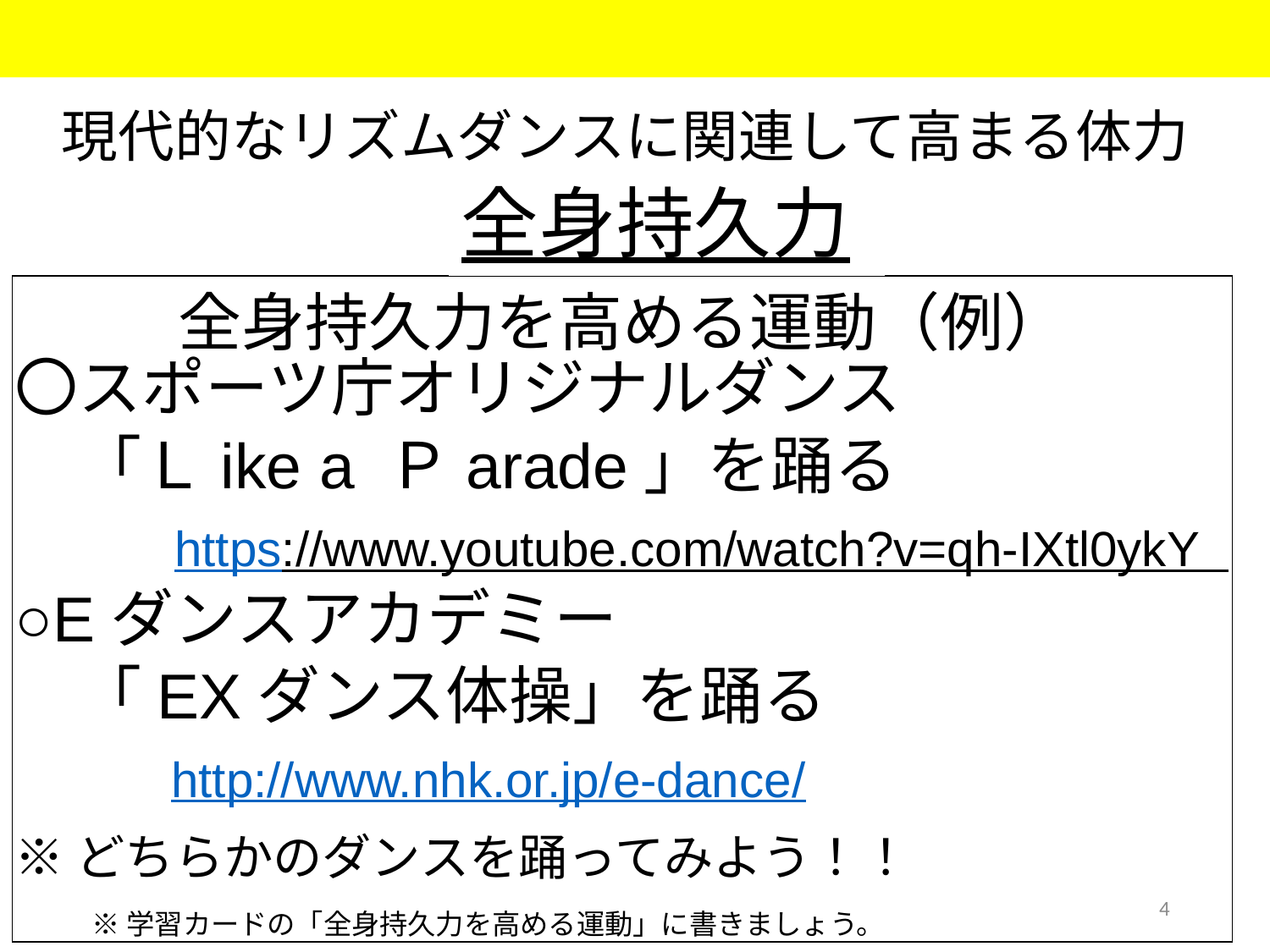

現代的なリズムダンスに関連して高まる体力

全身持久力
全身持久力を高める運動（例）
〇スポーツ庁オリジナルダンス
　「Ｌike a Ｐarade」を踊る
　　　https://www.youtube.com/watch?v=qh-IXtl0ykY
○Eダンスアカデミー
　「EXダンス体操」を踊る
　　 http://www.nhk.or.jp/e-dance/
※どちらかのダンスを踊ってみよう！！

4
※学習カードの「全身持久力を高める運動」に書きましょう。